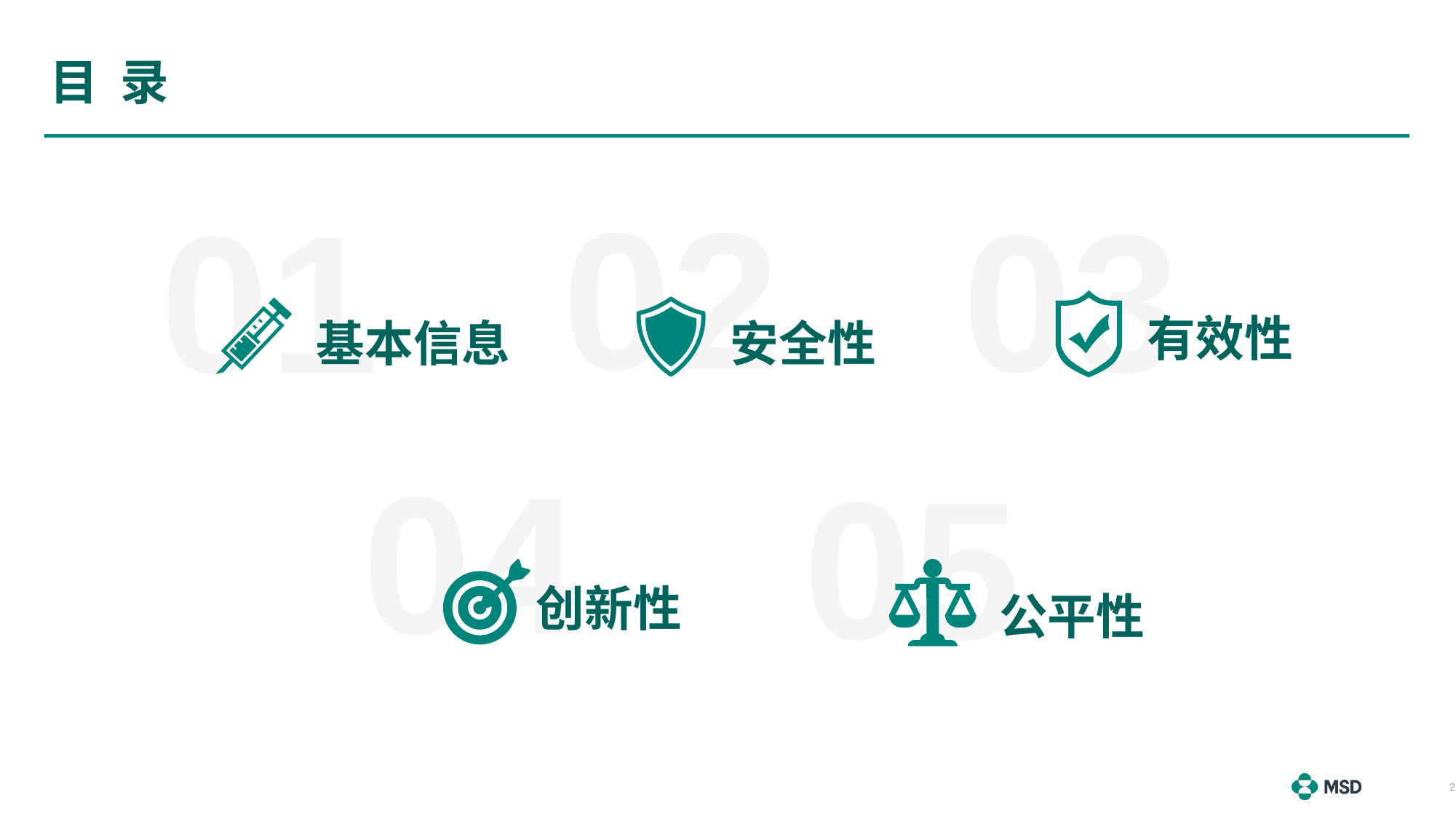

# 目  录
02
03
01

有效性
基本信息
安全性
04
05

创新性
公平性
2